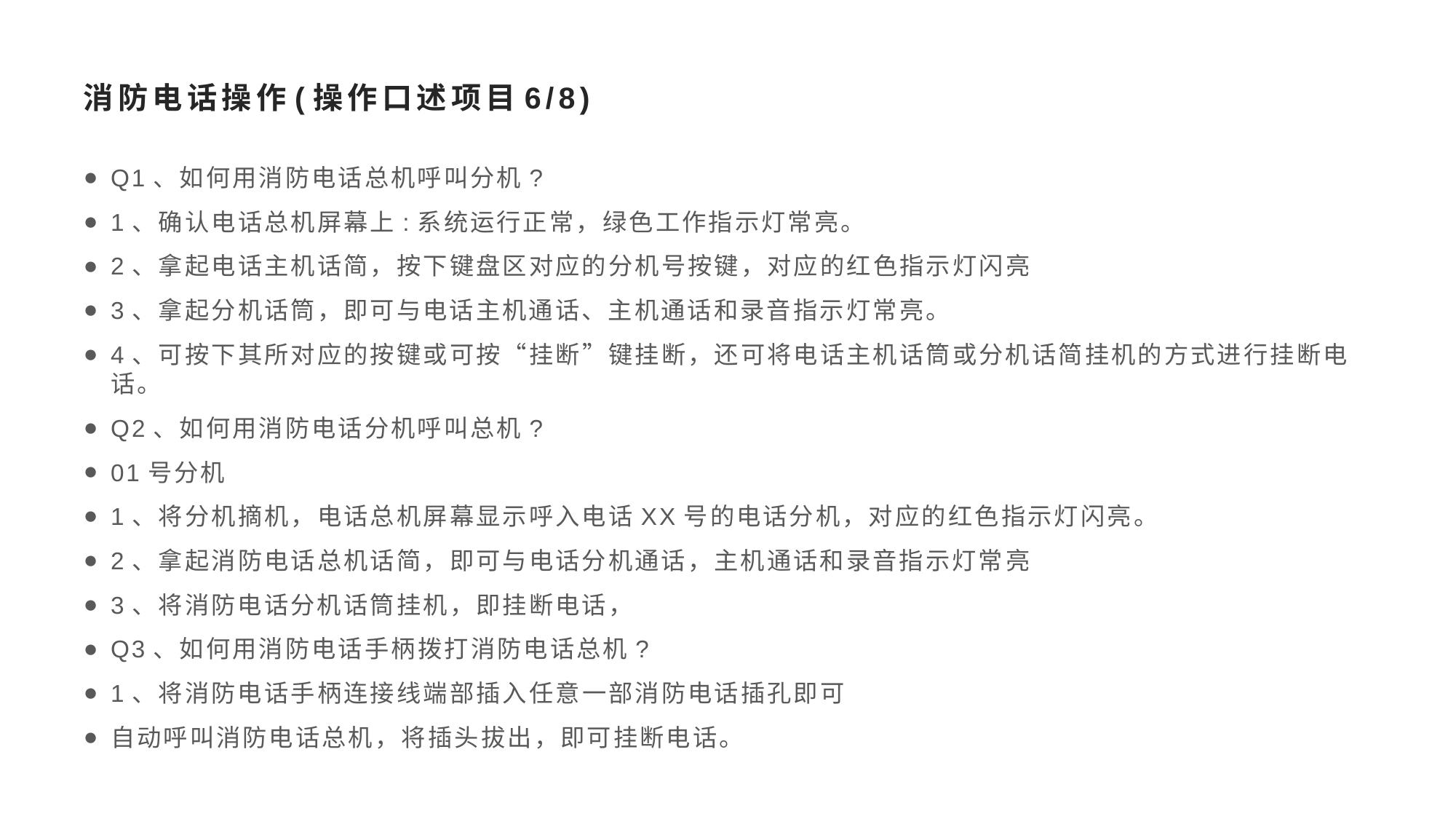

# 消防电话操作(操作口述项目6/8)
Q1、如何用消防电话总机呼叫分机?
1、确认电话总机屏幕上:系统运行正常，绿色工作指示灯常亮。
2、拿起电话主机话简，按下键盘区对应的分机号按键，对应的红色指示灯闪亮
3、拿起分机话筒，即可与电话主机通话、主机通话和录音指示灯常亮。
4、可按下其所对应的按键或可按“挂断”键挂断，还可将电话主机话筒或分机话简挂机的方式进行挂断电话。
Q2、如何用消防电话分机呼叫总机?
01号分机
1、将分机摘机，电话总机屏幕显示呼入电话XX号的电话分机，对应的红色指示灯闪亮。
2、拿起消防电话总机话简，即可与电话分机通话，主机通话和录音指示灯常亮
3、将消防电话分机话筒挂机，即挂断电话，
Q3、如何用消防电话手柄拨打消防电话总机?
1、将消防电话手柄连接线端部插入任意一部消防电话插孔即可
自动呼叫消防电话总机，将插头拔出，即可挂断电话。
41